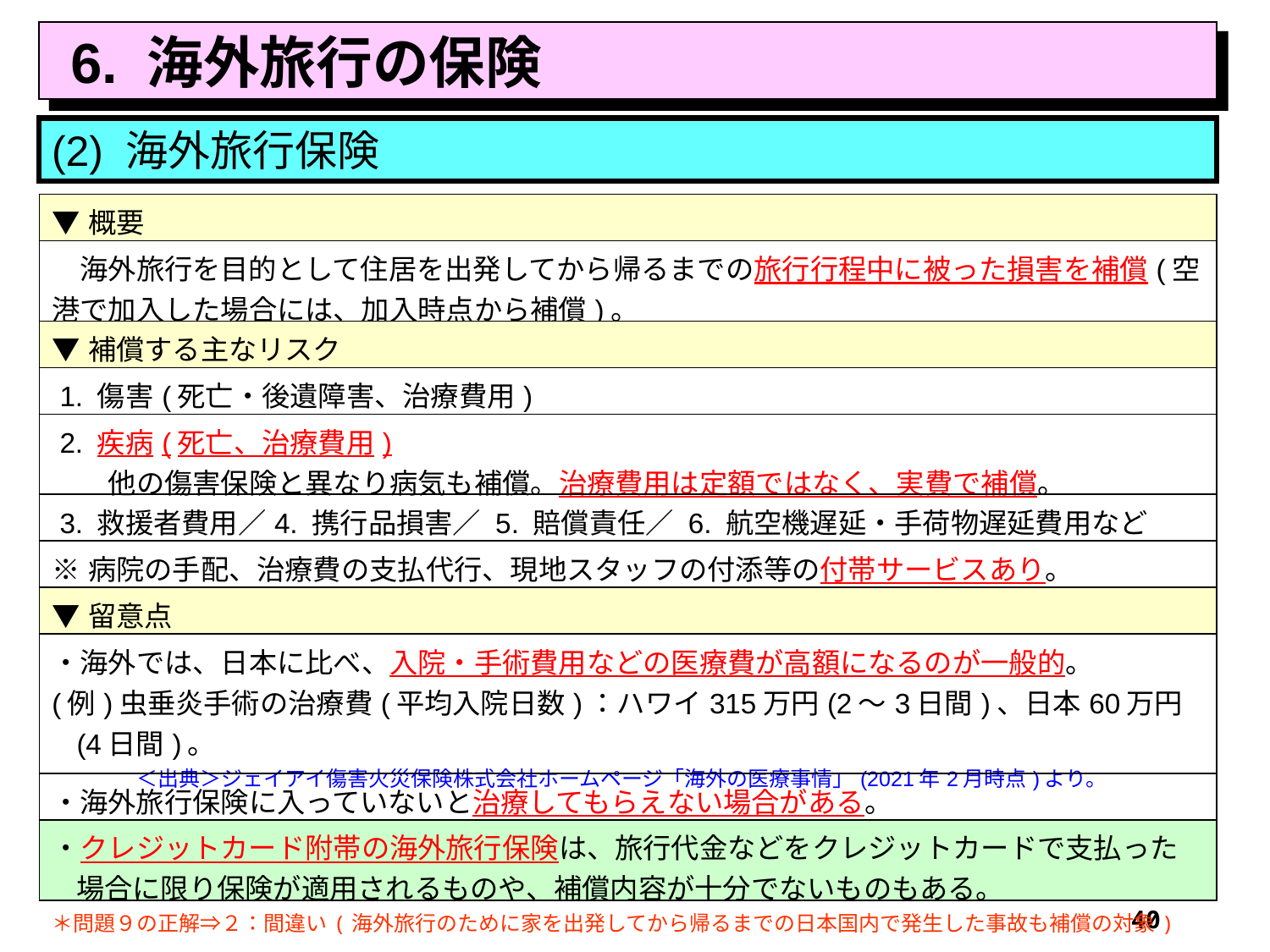

6. 海外旅行の保険
(2) 海外旅行保険
| ▼概要 |
| --- |
| 海外旅行を目的として住居を出発してから帰るまでの旅行行程中に被った損害を補償(空港で加入した場合には、加入時点から補償)。 |
| ▼補償する主なリスク |
| 1. 傷害(死亡・後遺障害、治療費用) |
| 2. 疾病(死亡、治療費用) 　　他の傷害保険と異なり病気も補償。治療費用は定額ではなく、実費で補償。 |
| 3. 救援者費用／4. 携行品損害／ 5. 賠償責任／ 6. 航空機遅延・手荷物遅延費用など |
| ※病院の手配、治療費の支払代行、現地スタッフの付添等の付帯サービスあり。 |
| ▼留意点 |
| ・海外では、日本に比べ、入院・手術費用などの医療費が高額になるのが一般的。 (例)虫垂炎手術の治療費(平均入院日数)：ハワイ315万円(2～3日間)、日本60万円(4日間)。 　　　　＜出典＞ジェイアイ傷害火災保険株式会社ホームページ「海外の医療事情」(2021年2月時点)より。 |
| ・海外旅行保険に入っていないと治療してもらえない場合がある。 |
| ・クレジットカード附帯の海外旅行保険は、旅行代金などをクレジットカードで支払った場合に限り保険が適用されるものや、補償内容が十分でないものもある。 |
| ＊問題９の正解⇒２：間違い(海外旅行のために家を出発してから帰るまでの日本国内で発生した事故も補償の対象) |
40